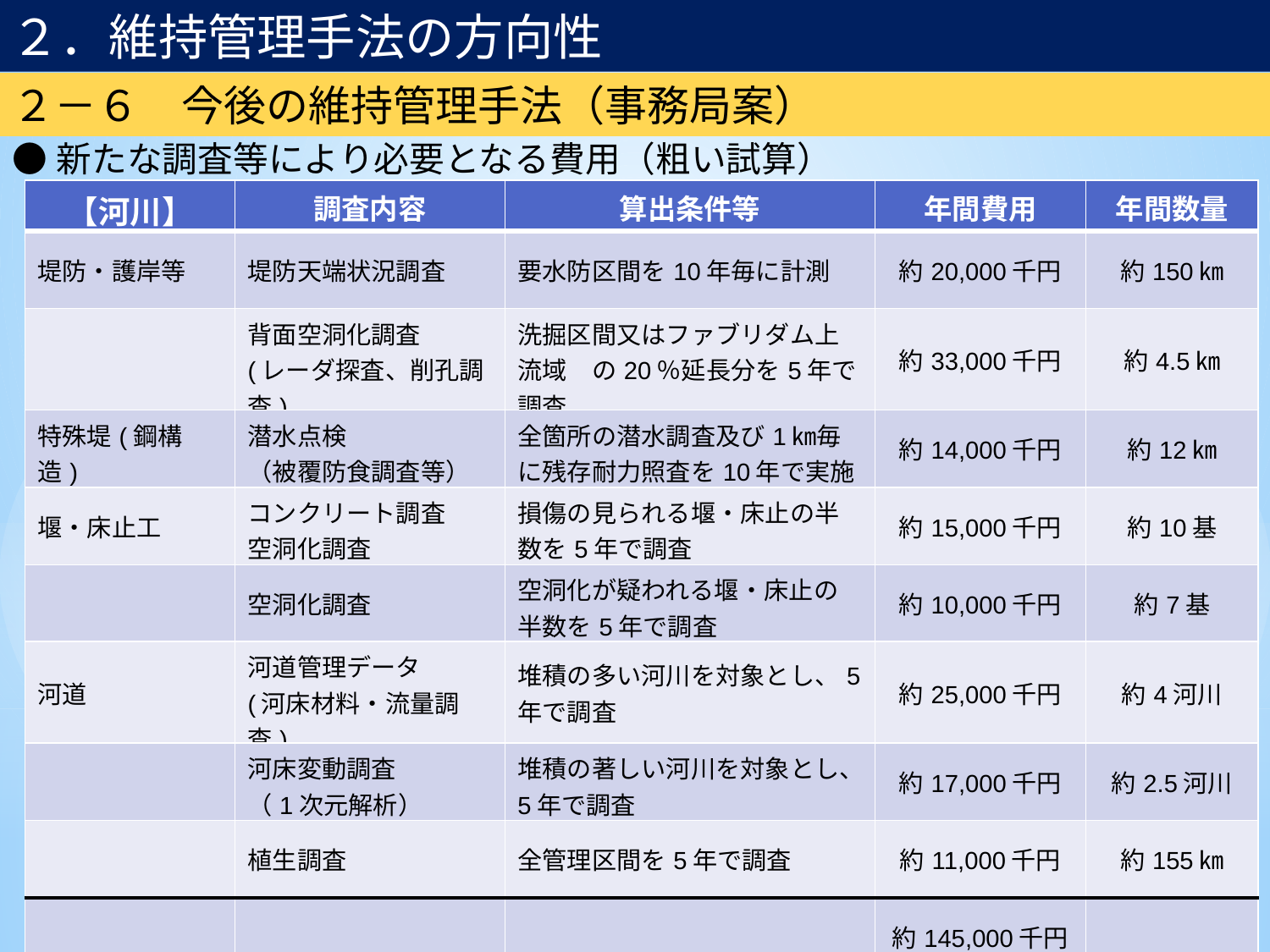

２．維持管理手法の方向性
２－６　今後の維持管理手法（事務局案）
●新たな調査等により必要となる費用（粗い試算）
| 【河川】 | 調査内容 | 算出条件等 | 年間費用 | 年間数量 |
| --- | --- | --- | --- | --- |
| 堤防・護岸等 | 堤防天端状況調査 | 要水防区間を10年毎に計測 | 約20,000千円 | 約150㎞ |
|  | 背面空洞化調査 (レーダ探査、削孔調査) | 洗掘区間又はファブリダム上流域　の20％延長分を5年で調査 | 約33,000千円 | 約4.5㎞ |
| 特殊堤(鋼構造) | 潜水点検 （被覆防食調査等） | 全箇所の潜水調査及び1㎞毎に残存耐力照査を10年で実施 | 約14,000千円 | 約12㎞ |
| 堰・床止工 | コンクリート調査 空洞化調査 | 損傷の見られる堰・床止の半数を5年で調査 | 約15,000千円 | 約10基 |
|  | 空洞化調査 | 空洞化が疑われる堰・床止の半数を5年で調査 | 約10,000千円 | 約7基 |
| 河道 | 河道管理データ (河床材料・流量調査) | 堆積の多い河川を対象とし、5年で調査 | 約25,000千円 | 約4河川 |
|  | 河床変動調査 （1次元解析） | 堆積の著しい河川を対象とし、5年で調査 | 約17,000千円 | 約2.5河川 |
|  | 植生調査 | 全管理区間を5年で調査 | 約11,000千円 | 約155㎞ |
|  |  |  | 約145,000千円 |  |
37